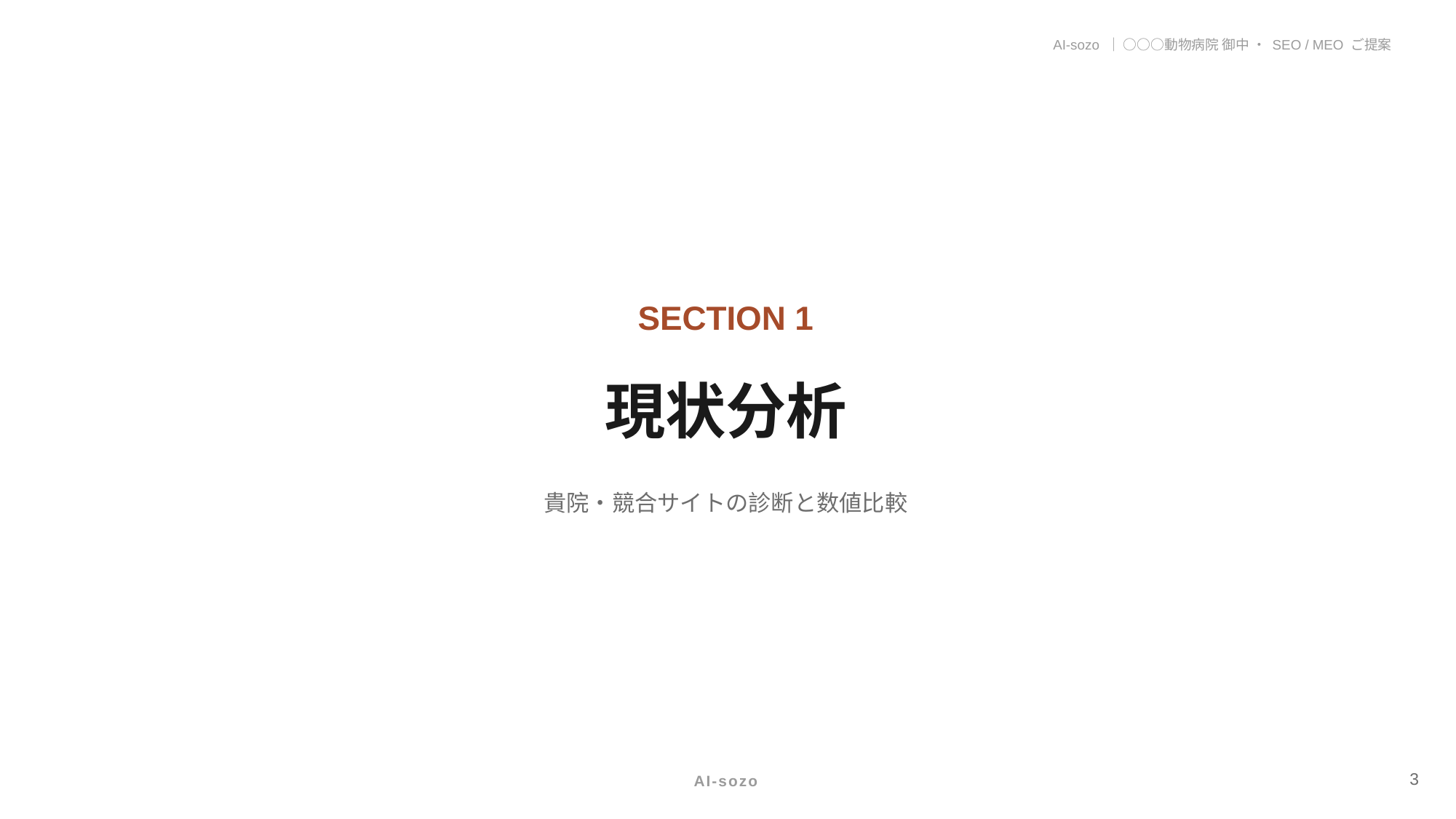

AI-sozo ｜ ○○○動物病院 御中 ・ SEO / MEO ご提案
SECTION 1
現状分析
貴院・競合サイトの診断と数値比較
3
AI-sozo